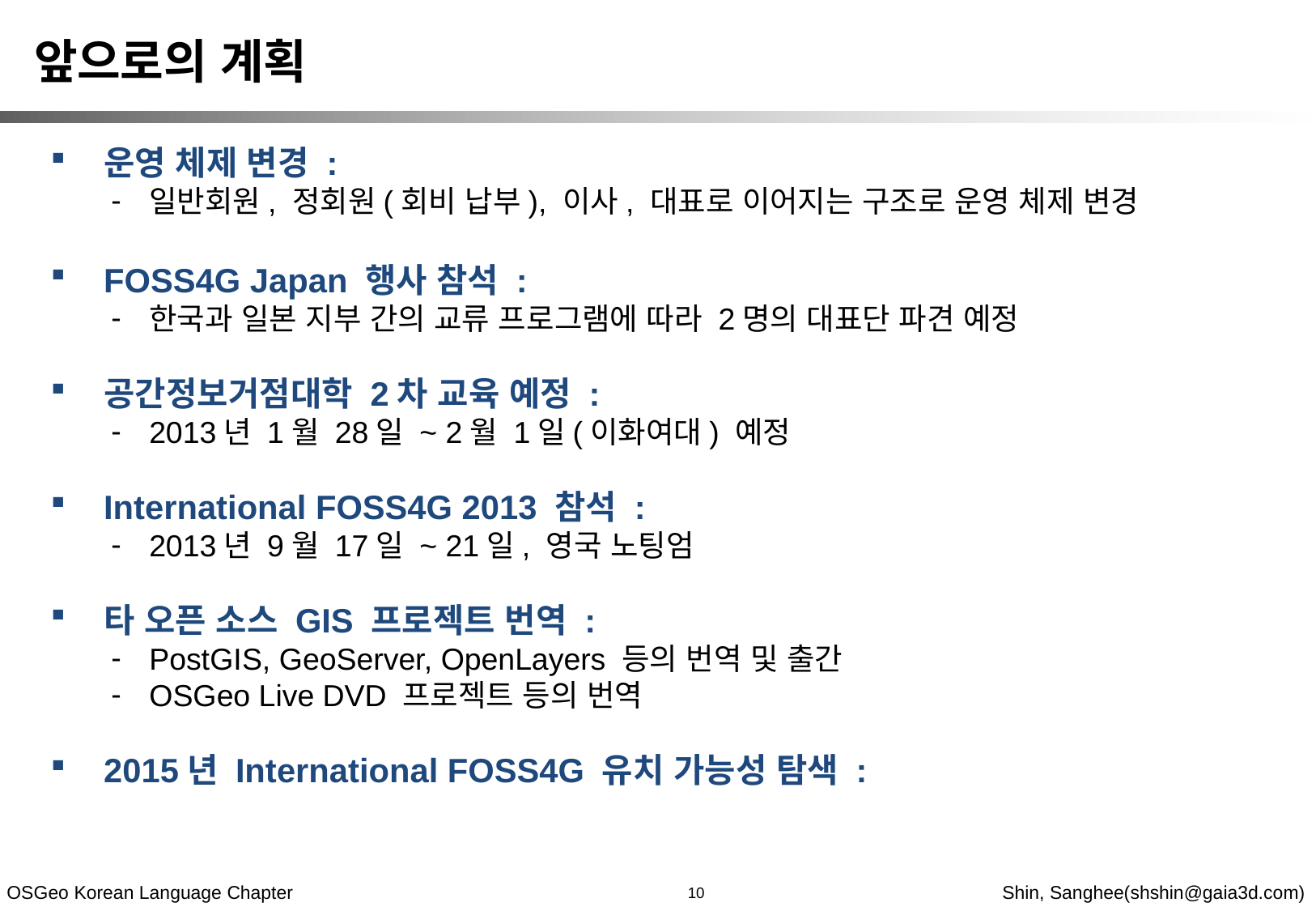

앞으로의 계획
운영 체제 변경 :
일반회원, 정회원(회비 납부), 이사, 대표로 이어지는 구조로 운영 체제 변경

FOSS4G Japan 행사 참석 :
한국과 일본 지부 간의 교류 프로그램에 따라 2명의 대표단 파견 예정

공간정보거점대학 2차 교육 예정 :
2013년 1월 28일 ~ 2월 1일(이화여대) 예정

International FOSS4G 2013 참석 :
2013년 9월 17일 ~ 21일, 영국 노팅엄

타 오픈 소스 GIS 프로젝트 번역 :
PostGIS, GeoServer, OpenLayers 등의 번역 및 출간
OSGeo Live DVD 프로젝트 등의 번역

2015년 International FOSS4G 유치 가능성 탐색 :
10